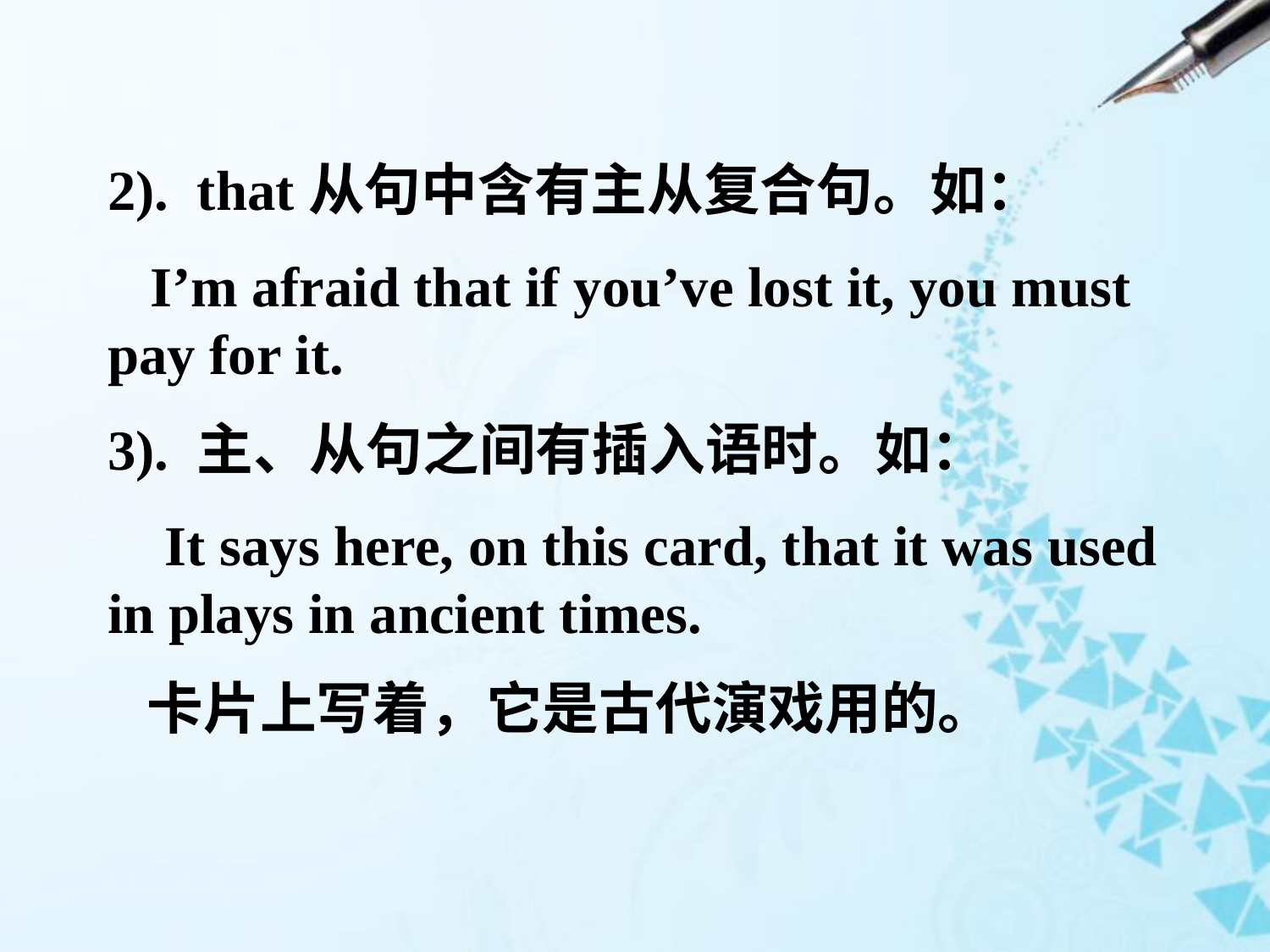

2).  that从句中含有主从复合句。如：
   I’m afraid that if you’ve lost it, you must pay for it.
3). 主、从句之间有插入语时。如：
    It says here, on this card, that it was used in plays in ancient times.
  卡片上写着，它是古代演戏用的。